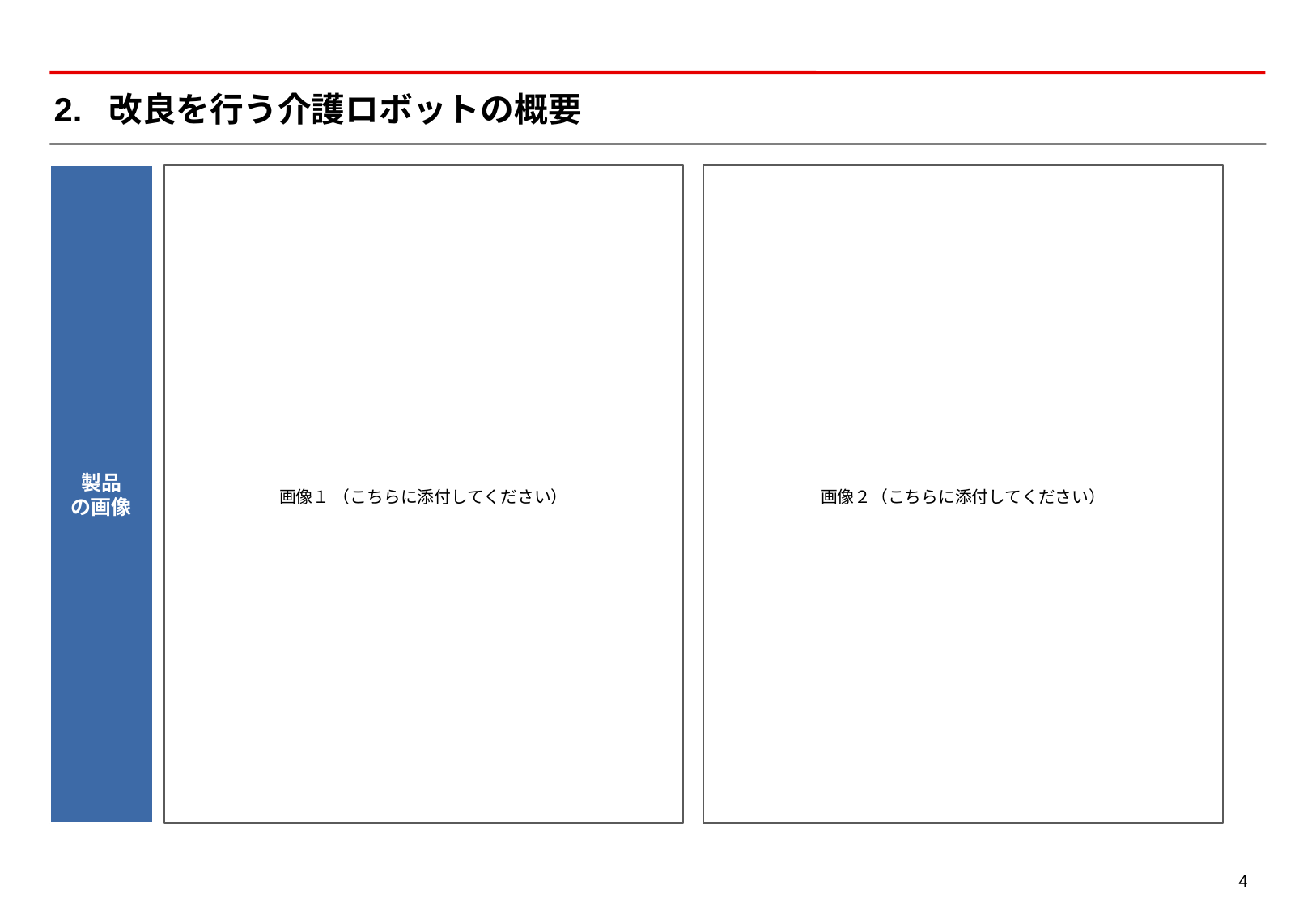

# 2.  改良を行う介護ロボットの概要
製品
の画像
画像１ （こちらに添付してください）
画像２（こちらに添付してください）